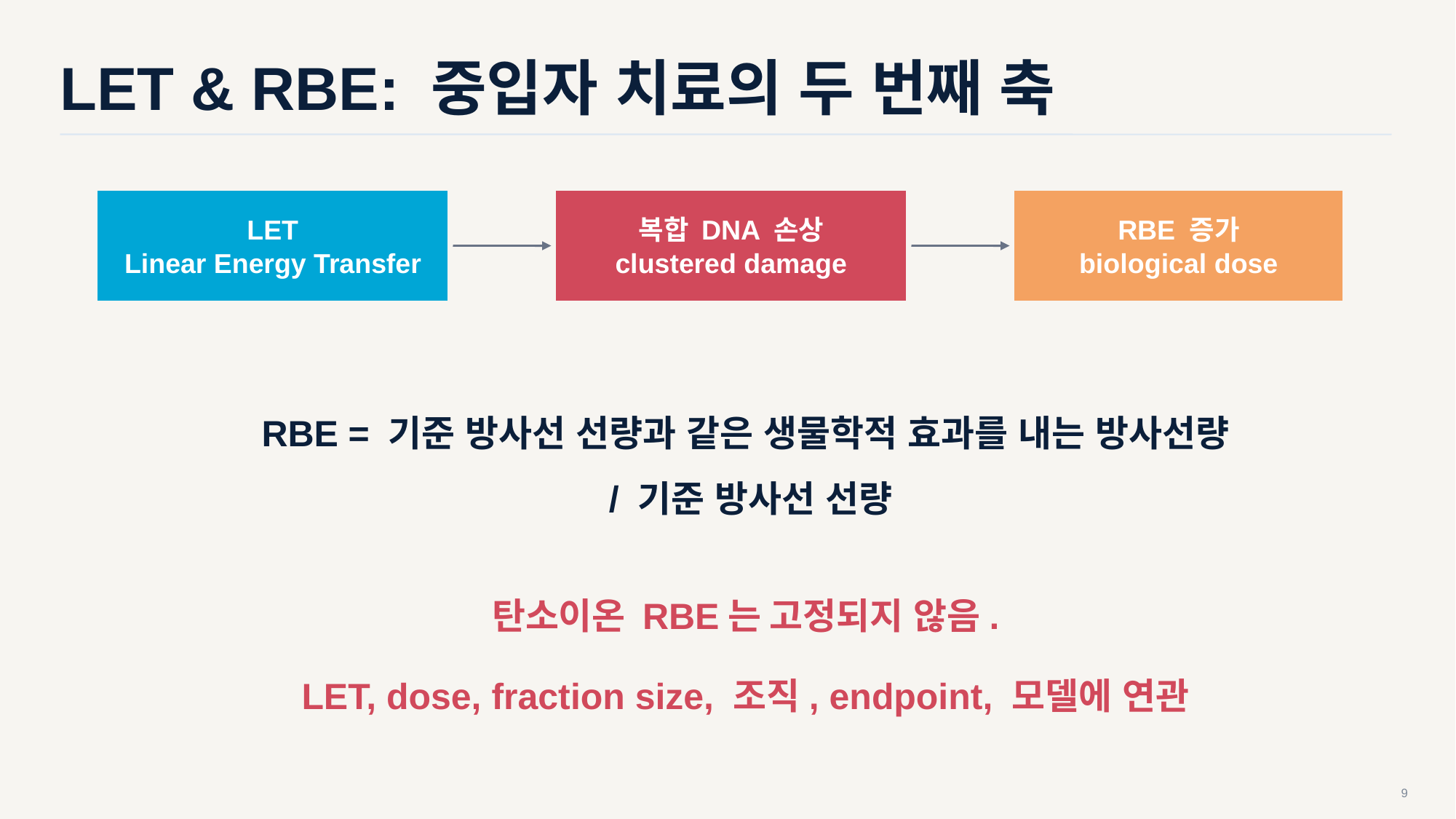

LET & RBE: 중입자 치료의 두 번째 축

LET
Linear Energy Transfer
복합 DNA 손상
clustered damage
RBE 증가
biological dose

RBE = 기준 방사선 선량과 같은 생물학적 효과를 내는 방사선량
/ 기준 방사선 선량
탄소이온 RBE는 고정되지 않음.

LET, dose, fraction size, 조직, endpoint, 모델에 연관
9